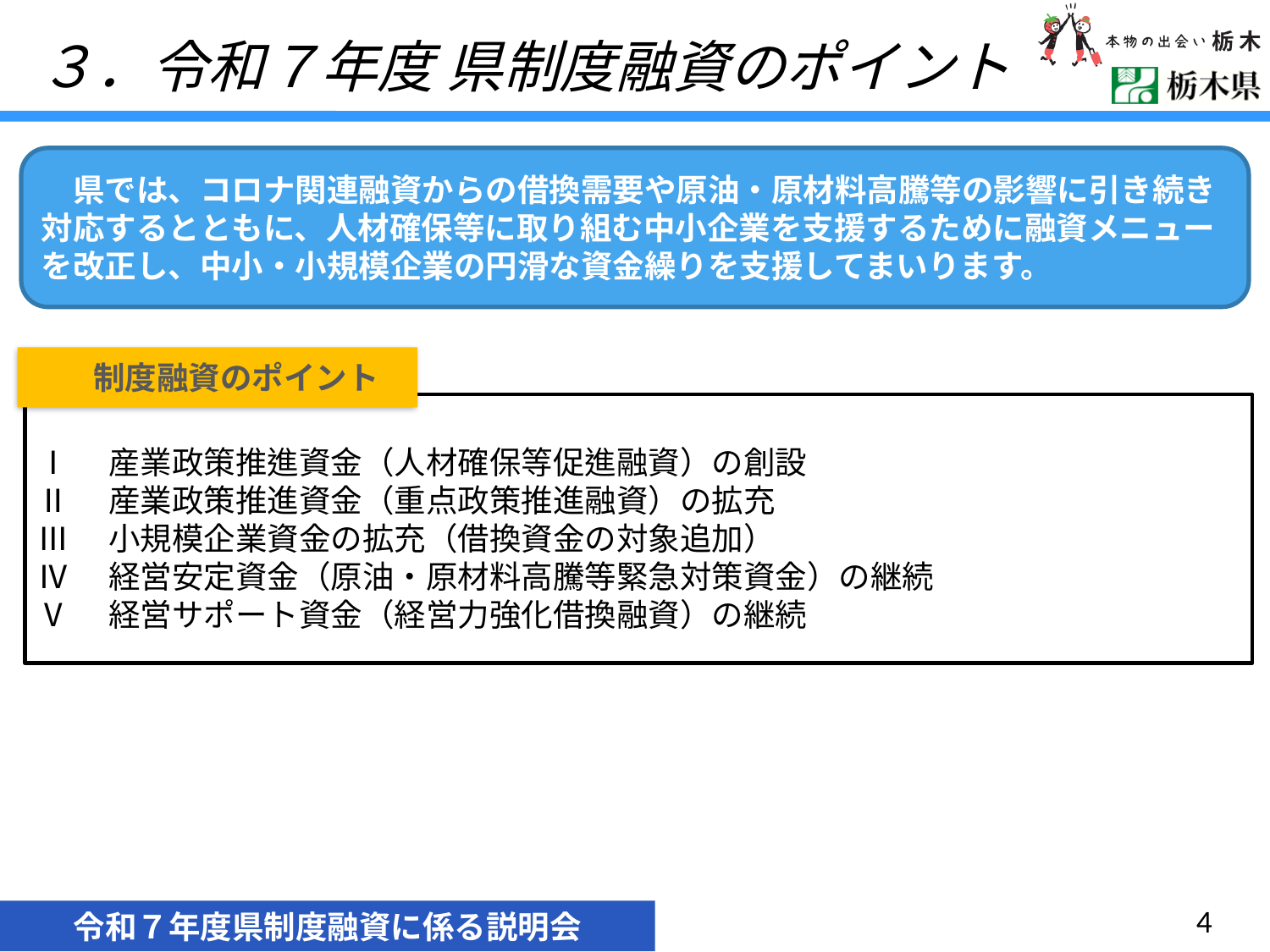

３．令和７年度 県制度融資のポイント
　県では、コロナ関連融資からの借換需要や原油・原材料高騰等の影響に引き続き対応するとともに、人材確保等に取り組む中小企業を支援するために融資メニューを改正し、中小・小規模企業の円滑な資金繰りを支援してまいります。
　　制度融資のポイント

Ⅰ　産業政策推進資金（人材確保等促進融資）の創設
Ⅱ　産業政策推進資金（重点政策推進融資）の拡充
Ⅲ　小規模企業資金の拡充（借換資金の対象追加）
Ⅳ　経営安定資金（原油・原材料高騰等緊急対策資金）の継続
Ⅴ　経営サポート資金（経営力強化借換融資）の継続
4